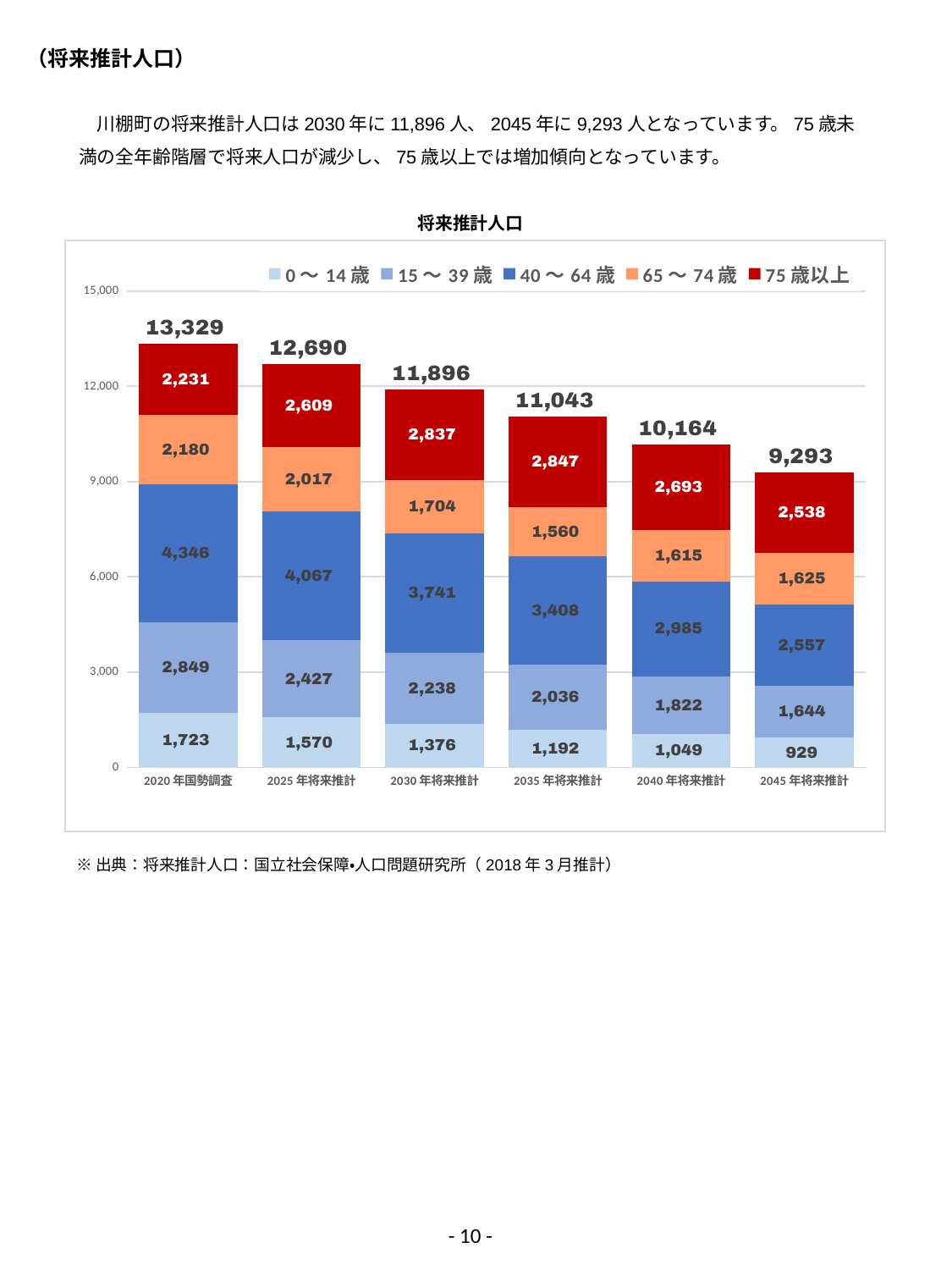

（将来推計人口）
　川棚町の将来推計人口は2030年に11,896人、2045年に9,293人となっています。75歳未満の全年齢階層で将来人口が減少し、75歳以上では増加傾向となっています。
将来推計人口

### Chart

| Category | 0～14歳 | 15～39歳 | 40～64歳 | 65～74歳 | 75歳以上 | 合計 |
|---|---|---|---|---|---|---|
| 2020年国勢調査 | 1723.0 | 2849.0 | 4346.0 | 2180.0 | 2231.0 | 13329.0 |
| 2025年将来推計 | 1570.0 | 2427.0 | 4067.0 | 2017.0 | 2609.0 | 12690.0 |
| 2030年将来推計 | 1376.0 | 2238.0 | 3741.0 | 1704.0 | 2837.0 | 11896.0 |
| 2035年将来推計 | 1192.0 | 2036.0 | 3408.0 | 1560.0 | 2847.0 | 11043.0 |
| 2040年将来推計 | 1049.0 | 1822.0 | 2985.0 | 1615.0 | 2693.0 | 10164.0 |
| 2045年将来推計 | 929.0 | 1644.0 | 2557.0 | 1625.0 | 2538.0 | 9293.0 |
※出典：将来推計人口：国立社会保障・人口問題研究所（2018年3月推計）
- 10 -